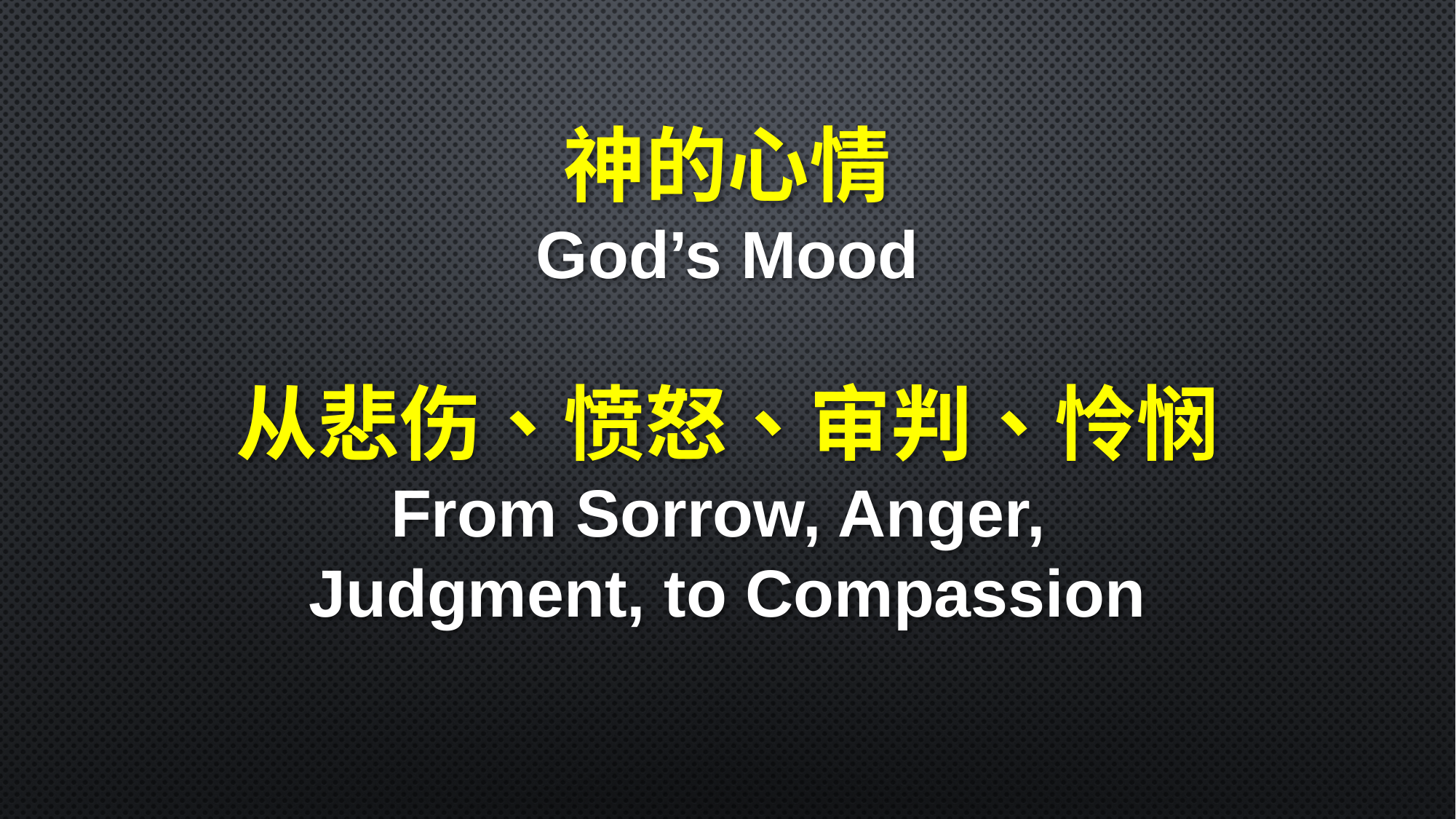

神的心情
God’s Mood

从悲伤、愤怒、审判、怜悯
From Sorrow, Anger,
Judgment, to Compassion